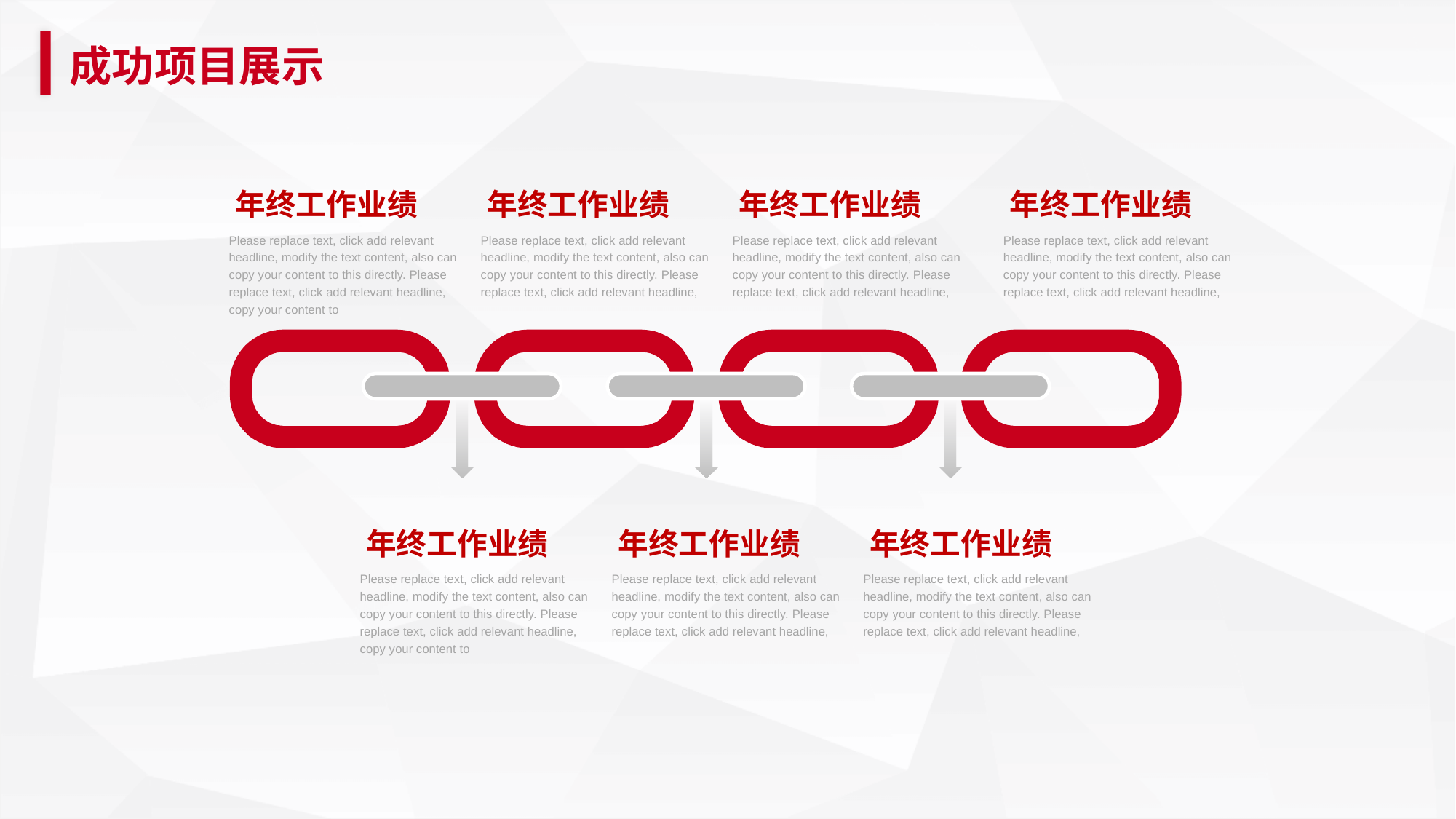

成功项目展示
年终工作业绩
年终工作业绩
年终工作业绩
年终工作业绩
Please replace text, click add relevant headline, modify the text content, also can copy your content to this directly. Please replace text, click add relevant headline, copy your content to

Please replace text, click add relevant headline, modify the text content, also can copy your content to this directly. Please replace text, click add relevant headline,
Please replace text, click add relevant headline, modify the text content, also can copy your content to this directly. Please replace text, click add relevant headline,
Please replace text, click add relevant headline, modify the text content, also can copy your content to this directly. Please replace text, click add relevant headline,

年终工作业绩
年终工作业绩
年终工作业绩
Please replace text, click add relevant headline, modify the text content, also can copy your content to this directly. Please replace text, click add relevant headline, copy your content to

Please replace text, click add relevant headline, modify the text content, also can copy your content to this directly. Please replace text, click add relevant headline,
Please replace text, click add relevant headline, modify the text content, also can copy your content to this directly. Please replace text, click add relevant headline,